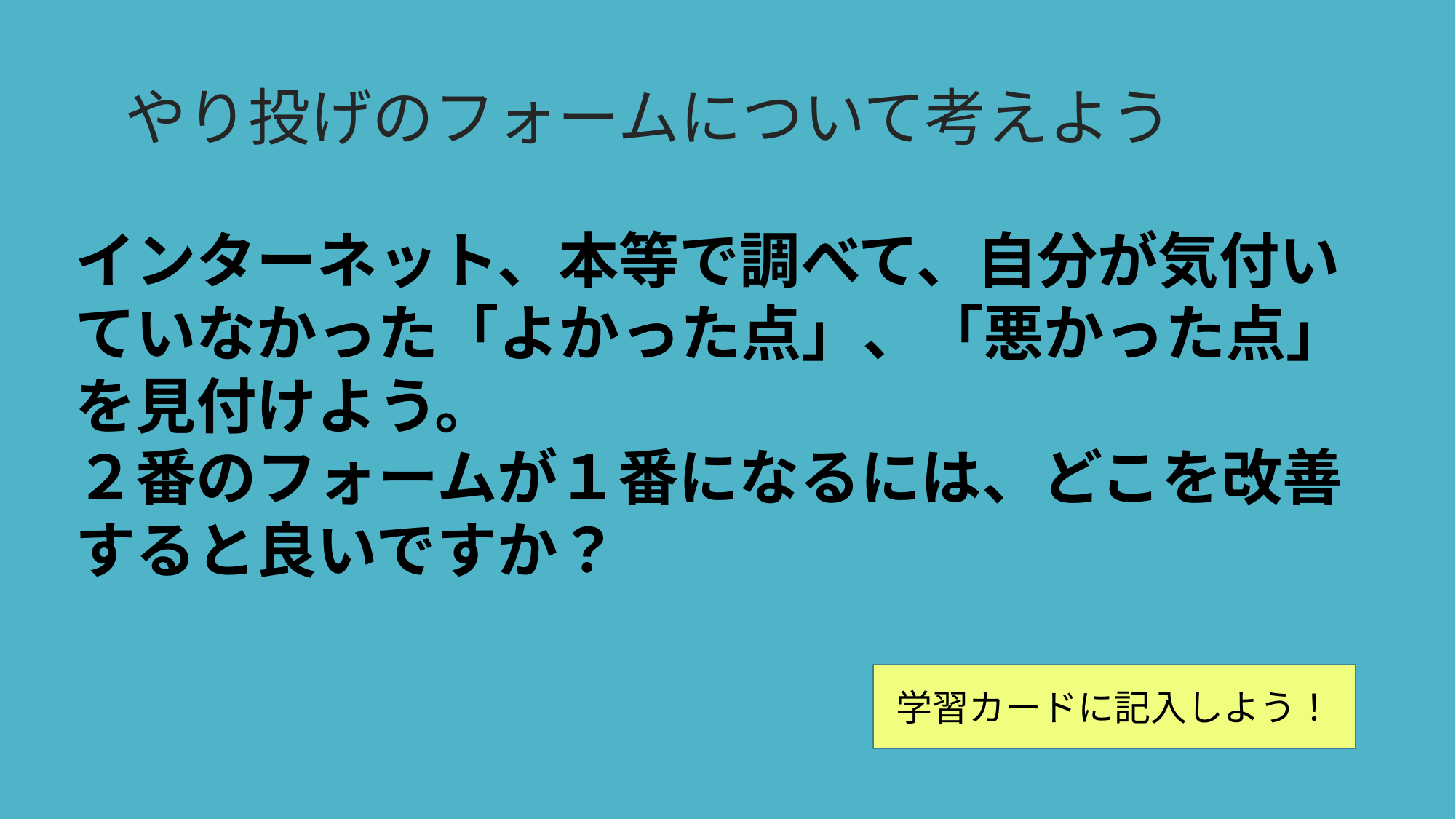

やり投げのフォームについて考えよう
インターネット、本等で調べて、自分が気付いていなかった「よかった点」、「悪かった点」を見付けよう。
２番のフォームが１番になるには、どこを改善すると良いですか？
学習カードに記入しよう！